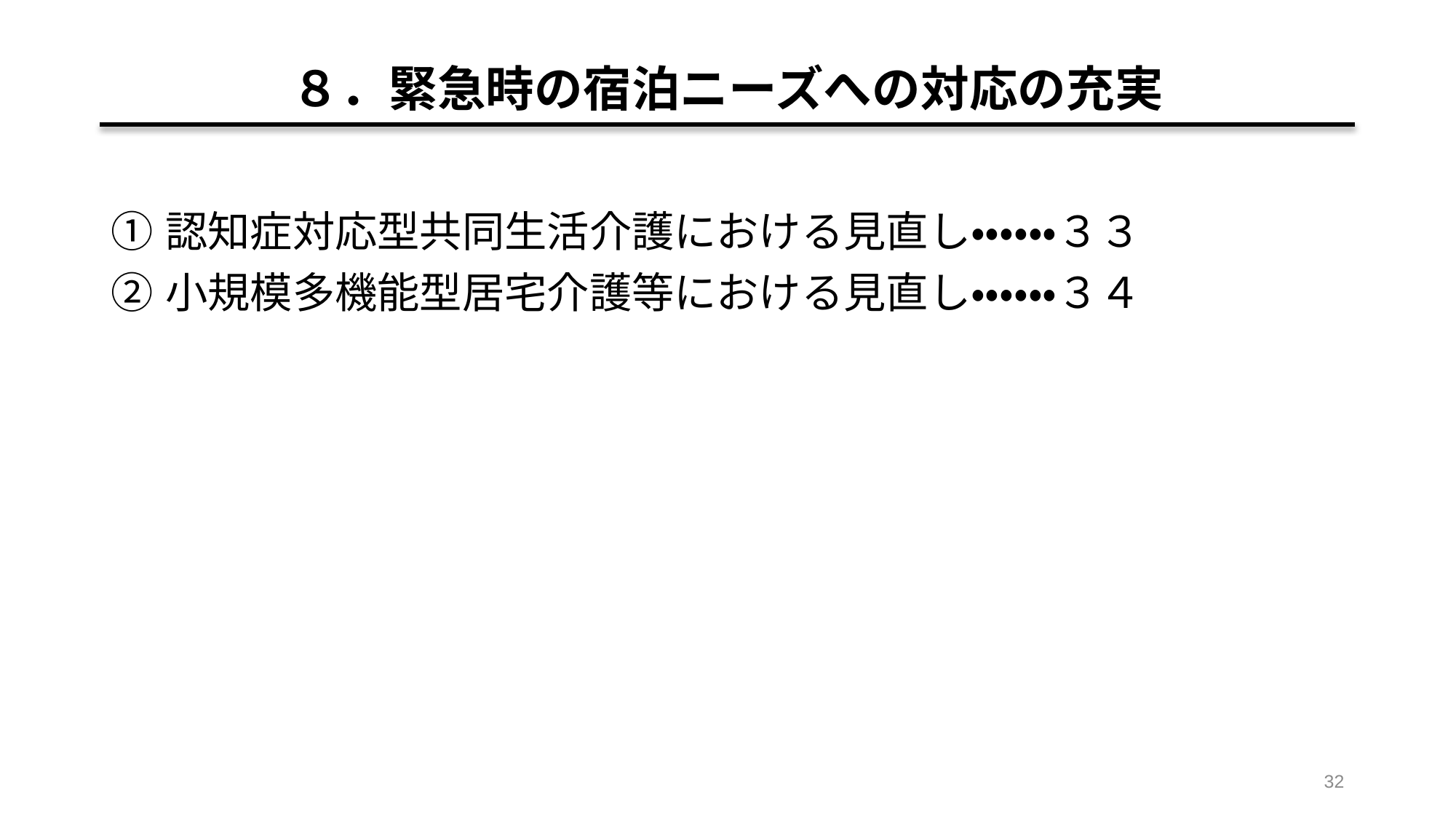

# ８．緊急時の宿泊ニーズへの対応の充実
認知症対応型共同生活介護における見直し・・・・・・３３
小規模多機能型居宅介護等における見直し・・・・・・３４
32